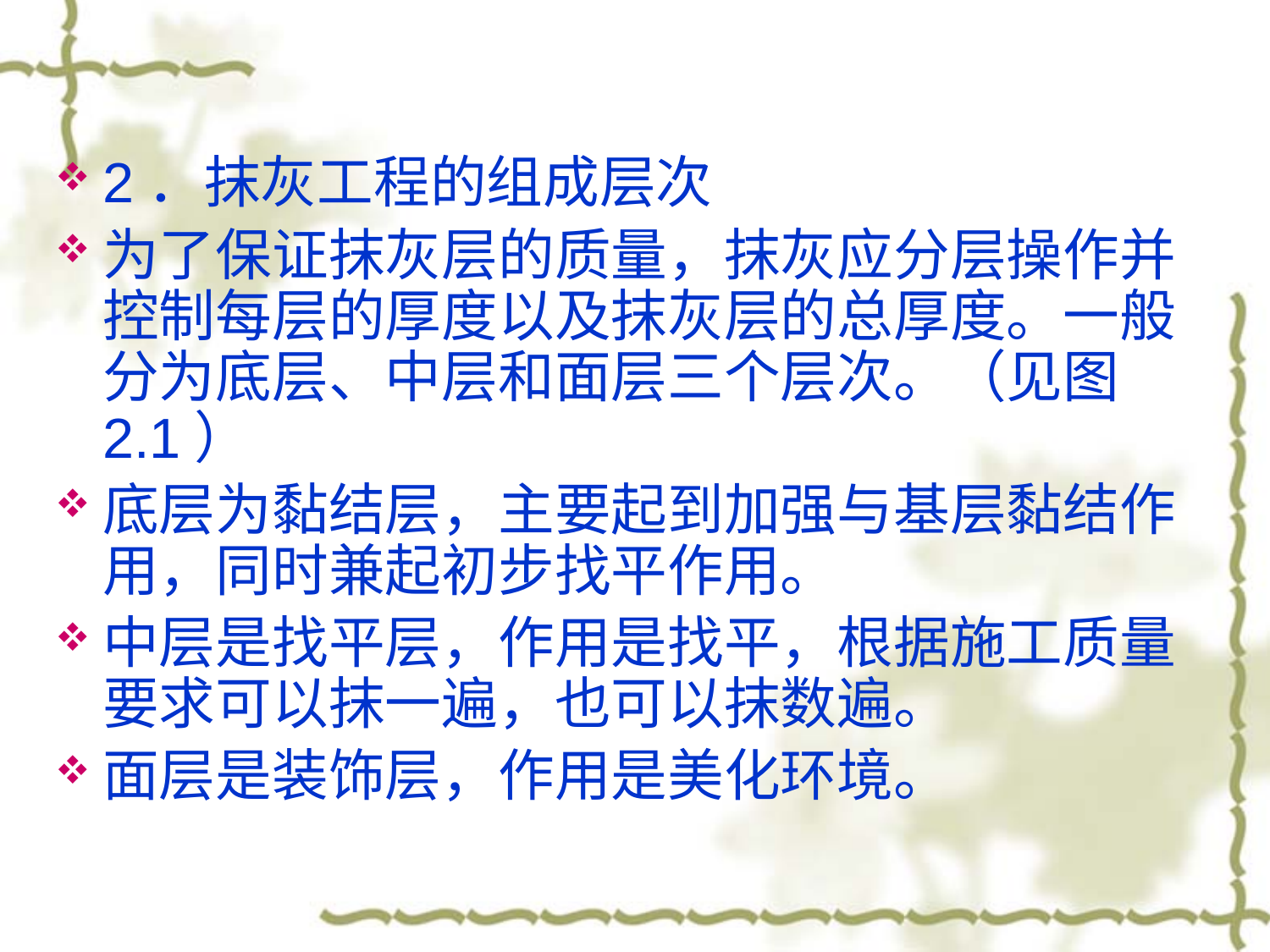

#
2．抹灰工程的组成层次
为了保证抹灰层的质量，抹灰应分层操作并控制每层的厚度以及抹灰层的总厚度。一般分为底层、中层和面层三个层次。（见图2.1）
底层为黏结层，主要起到加强与基层黏结作用，同时兼起初步找平作用。
中层是找平层，作用是找平，根据施工质量要求可以抹一遍，也可以抹数遍。
面层是装饰层，作用是美化环境。